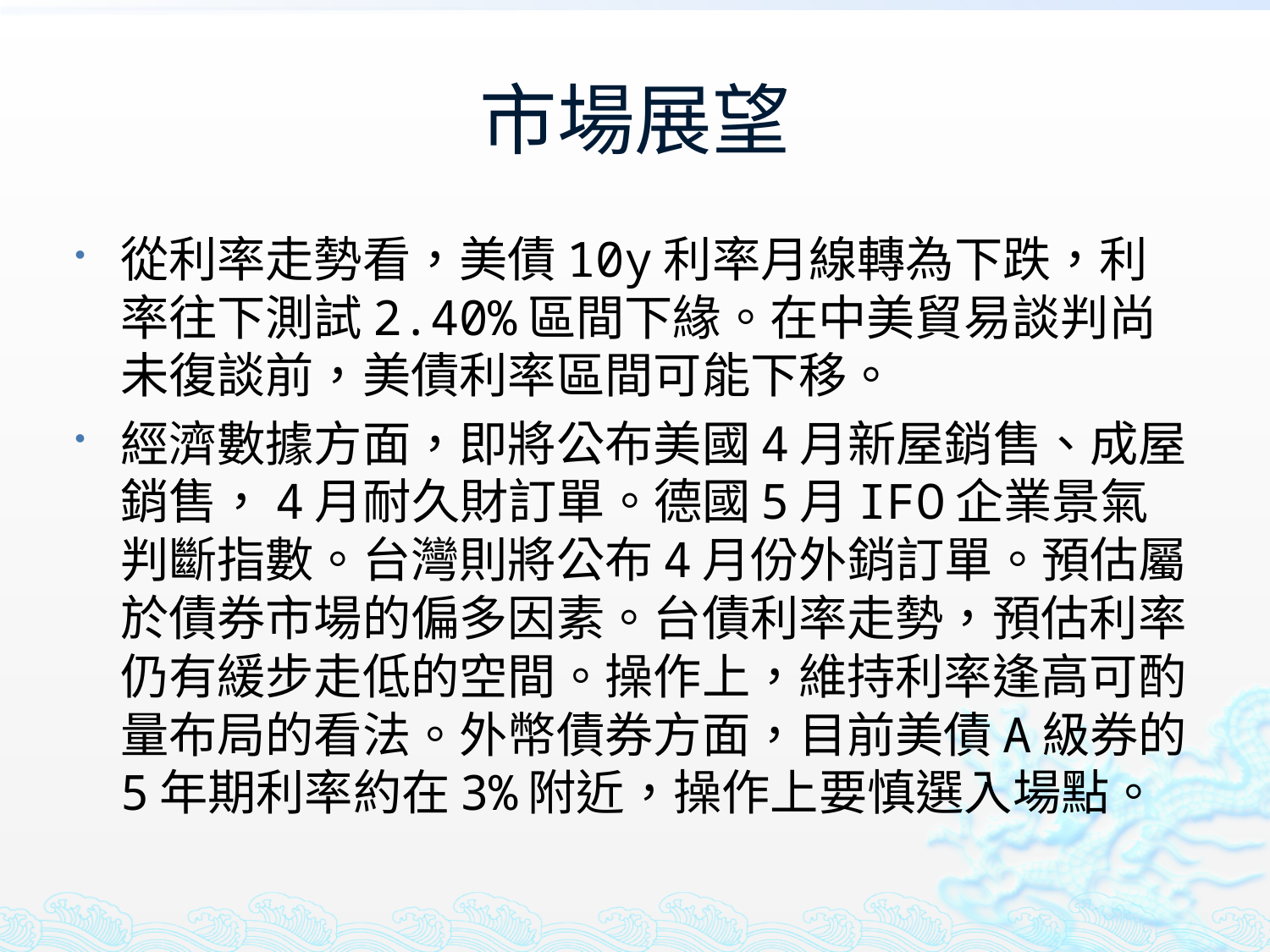

# 市場展望
從利率走勢看，美債10y利率月線轉為下跌，利率往下測試2.40%區間下緣。在中美貿易談判尚未復談前，美債利率區間可能下移。
經濟數據方面，即將公布美國4月新屋銷售、成屋銷售，4月耐久財訂單。德國5月IFO企業景氣判斷指數。台灣則將公布4月份外銷訂單。預估屬於債券市場的偏多因素。台債利率走勢，預估利率仍有緩步走低的空間。操作上，維持利率逢高可酌量布局的看法。外幣債券方面，目前美債A級券的5年期利率約在3%附近，操作上要慎選入場點。